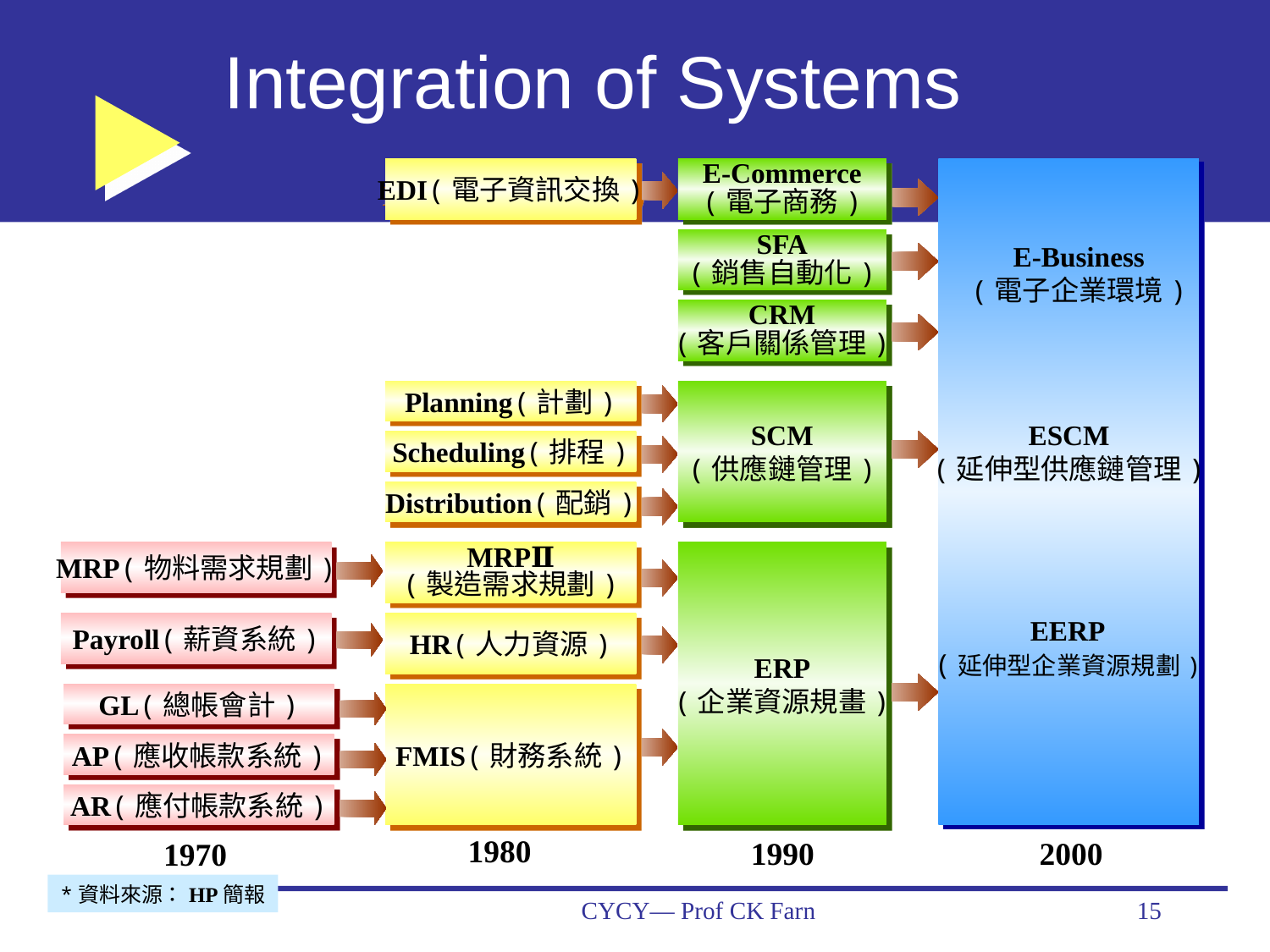

Integration of Systems
EDI(電子資訊交換)
E-Commerce
(電子商務)

SFA
(銷售自動化)
E-Business
(電子企業環境)

CRM
(客戶關係管理)

Planning(計劃)
SCM
(供應鏈管理)

ESCM
(延伸型供應鏈管理)

Scheduling(排程)

Distribution(配銷)

MRP(物料需求規劃)
MRPⅡ
(製造需求規劃)
ERP
(企業資源規畫)

EERP
(延伸型企業資源規劃)
Payroll(薪資系統)
HR(人力資源)

GL(總帳會計)
FMIS(財務系統)

AP(應收帳款系統)

AR(應付帳款系統)

1980
1990
2000
1970
*資料來源：HP簡報
CYCY— Prof CK Farn
15